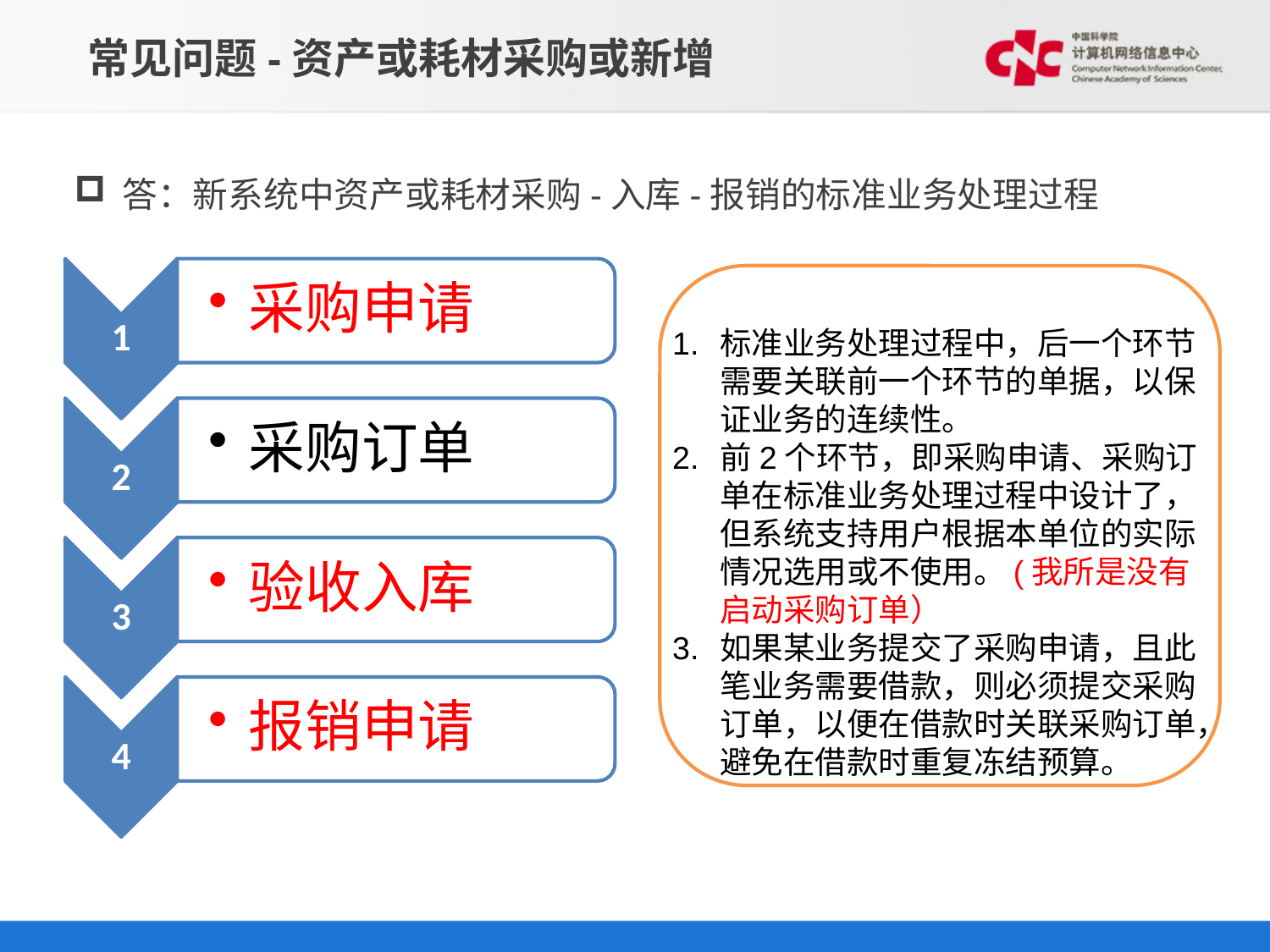

# 常见问题-资产或耗材采购或新增
答：新系统中资产或耗材采购-入库-报销的标准业务处理过程
1
采购申请
2
采购订单
3
验收入库
4
报销申请

标准业务处理过程中，后一个环节需要关联前一个环节的单据，以保证业务的连续性。
前2个环节，即采购申请、采购订单在标准业务处理过程中设计了，但系统支持用户根据本单位的实际情况选用或不使用。(我所是没有启动采购订单）
如果某业务提交了采购申请，且此笔业务需要借款，则必须提交采购订单，以便在借款时关联采购订单，避免在借款时重复冻结预算。